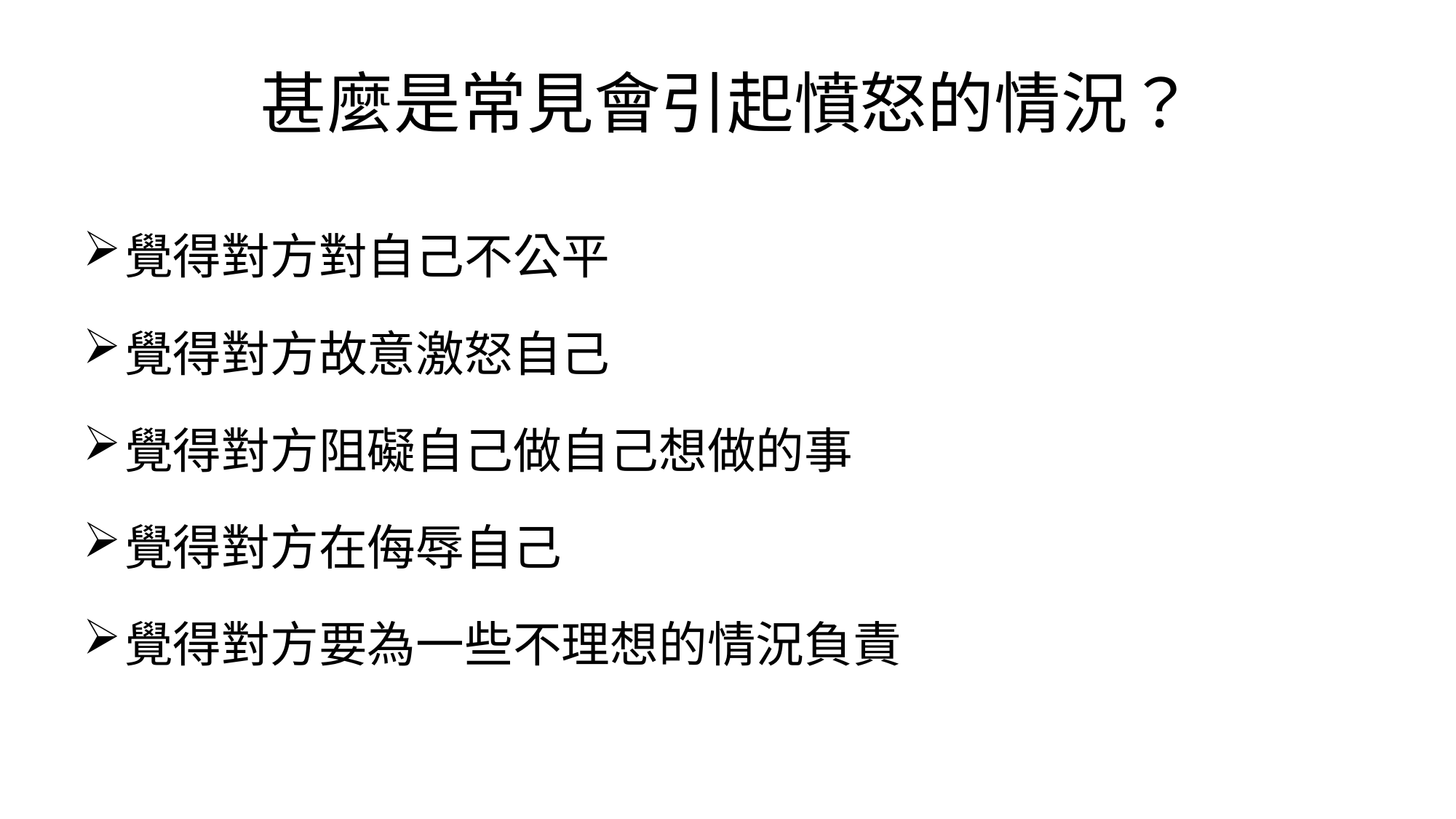

# 甚麼是常見會引起憤怒的情況？
覺得對方對自己不公平
覺得對方故意激怒自己
覺得對方阻礙自己做自己想做的事
覺得對方在侮辱自己
覺得對方要為一些不理想的情況負責